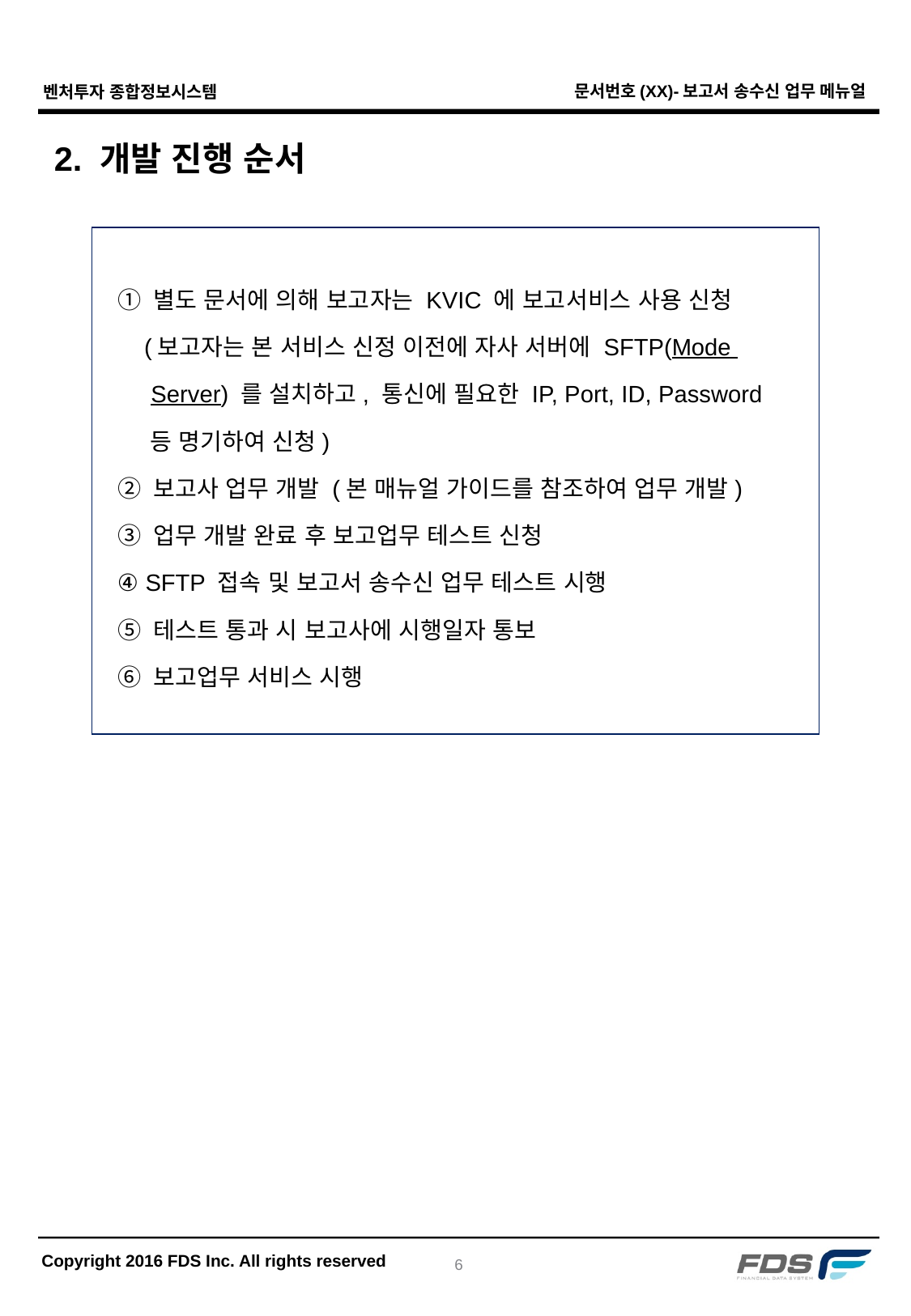

# 2. 개발 진행 순서
  ① 별도 문서에 의해 보고자는 KVIC 에 보고서비스 사용 신청
      (보고자는 본 서비스 신정 이전에 자사 서버에 SFTP(Mode
       Server) 를 설치하고, 통신에 필요한 IP, Port, ID, Password
      등 명기하여 신청)
  ② 보고사 업무 개발 (본 매뉴얼 가이드를 참조하여 업무 개발)
  ③ 업무 개발 완료 후 보고업무 테스트 신청
  ④ SFTP 접속 및 보고서 송수신 업무 테스트 시행
  ⑤ 테스트 통과 시 보고사에 시행일자 통보
  ⑥ 보고업무 서비스 시행
6